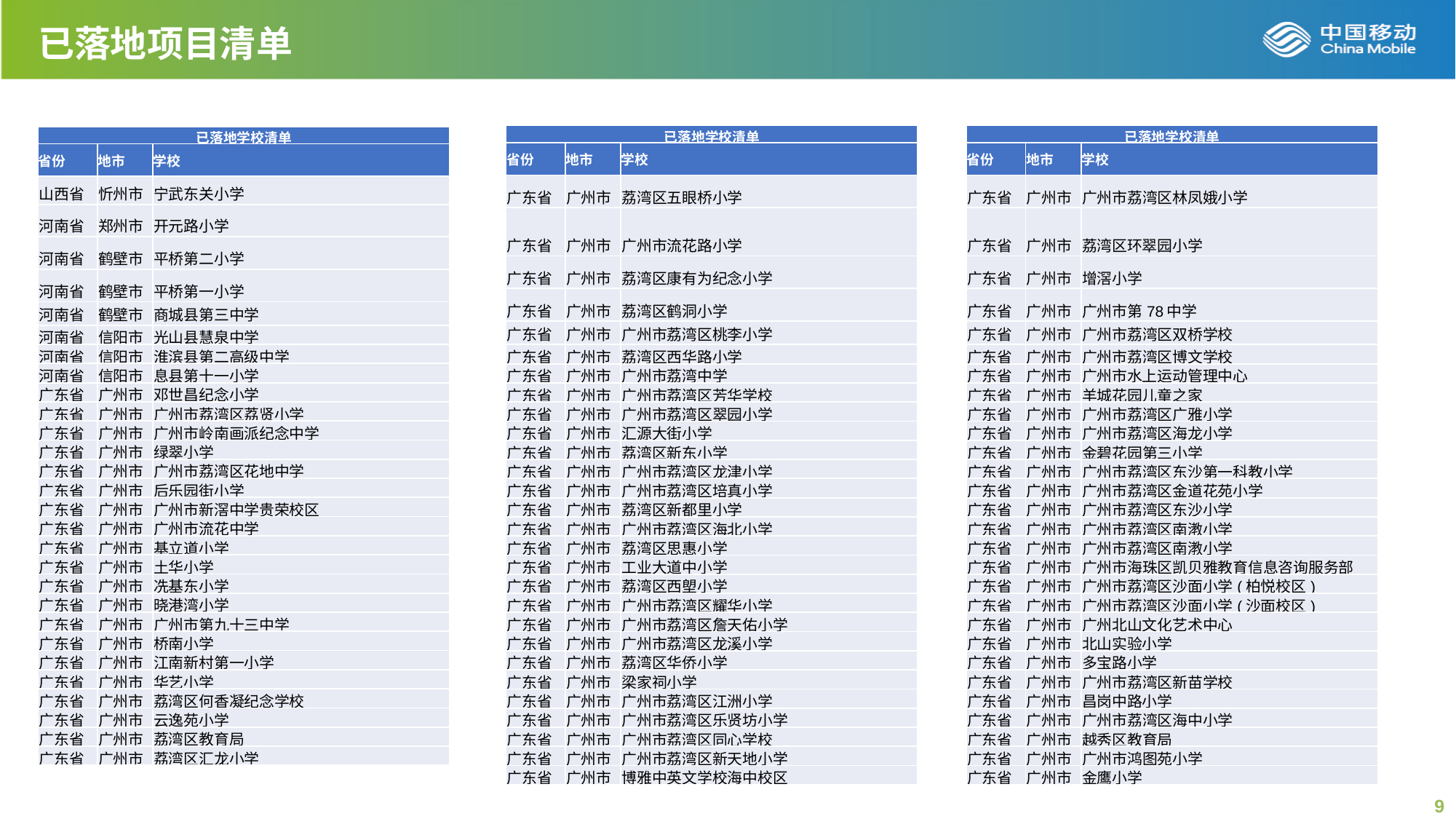

已落地项目清单
| 已落地学校清单 |  |  |
| --- | --- | --- |
| 省份 | 地市 | 学校 |
| 广东省 | 广州市 | 荔湾区五眼桥小学 |
| 广东省 | 广州市 | 广州市流花路小学 |
| 广东省 | 广州市 | 荔湾区康有为纪念小学 |
| 广东省 | 广州市 | 荔湾区鹤洞小学 |
| 广东省 | 广州市 | 广州市荔湾区桃李小学 |
| 广东省 | 广州市 | 荔湾区西华路小学 |
| 广东省 | 广州市 | 广州市荔湾中学 |
| 广东省 | 广州市 | 广州市荔湾区芳华学校 |
| 广东省 | 广州市 | 广州市荔湾区翠园小学 |
| 广东省 | 广州市 | 汇源大街小学 |
| 广东省 | 广州市 | 荔湾区新东小学 |
| 广东省 | 广州市 | 广州市荔湾区龙津小学 |
| 广东省 | 广州市 | 广州市荔湾区培真小学 |
| 广东省 | 广州市 | 荔湾区新都里小学 |
| 广东省 | 广州市 | 广州市荔湾区海北小学 |
| 广东省 | 广州市 | 荔湾区思惠小学 |
| 广东省 | 广州市 | 工业大道中小学 |
| 广东省 | 广州市 | 荔湾区西塱小学 |
| 广东省 | 广州市 | 广州市荔湾区耀华小学 |
| 广东省 | 广州市 | 广州市荔湾区詹天佑小学 |
| 广东省 | 广州市 | 广州市荔湾区龙溪小学 |
| 广东省 | 广州市 | 荔湾区华侨小学 |
| 广东省 | 广州市 | 梁家祠小学 |
| 广东省 | 广州市 | 广州市荔湾区江洲小学 |
| 广东省 | 广州市 | 广州市荔湾区乐贤坊小学 |
| 广东省 | 广州市 | 广州市荔湾区同心学校 |
| 广东省 | 广州市 | 广州市荔湾区新天地小学 |
| 广东省 | 广州市 | 博雅中英文学校海中校区 |
| 已落地学校清单 |  |  |
| --- | --- | --- |
| 省份 | 地市 | 学校 |
| 广东省 | 广州市 | 广州市荔湾区林凤娥小学 |
| 广东省 | 广州市 | 荔湾区环翠园小学 |
| 广东省 | 广州市 | 增滘小学 |
| 广东省 | 广州市 | 广州市第78中学 |
| 广东省 | 广州市 | 广州市荔湾区双桥学校 |
| 广东省 | 广州市 | 广州市荔湾区博文学校 |
| 广东省 | 广州市 | 广州市水上运动管理中心 |
| 广东省 | 广州市 | 羊城花园儿童之家 |
| 广东省 | 广州市 | 广州市荔湾区广雅小学 |
| 广东省 | 广州市 | 广州市荔湾区海龙小学 |
| 广东省 | 广州市 | 金碧花园第三小学 |
| 广东省 | 广州市 | 广州市荔湾区东沙第一科教小学 |
| 广东省 | 广州市 | 广州市荔湾区金道花苑小学 |
| 广东省 | 广州市 | 广州市荔湾区东沙小学 |
| 广东省 | 广州市 | 广州市荔湾区南漖小学 |
| 广东省 | 广州市 | 广州市荔湾区南漖小学 |
| 广东省 | 广州市 | 广州市海珠区凯贝雅教育信息咨询服务部 |
| 广东省 | 广州市 | 广州市荔湾区沙面小学(柏悦校区) |
| 广东省 | 广州市 | 广州市荔湾区沙面小学(沙面校区) |
| 广东省 | 广州市 | 广州北山文化艺术中心 |
| 广东省 | 广州市 | 北山实验小学 |
| 广东省 | 广州市 | 多宝路小学 |
| 广东省 | 广州市 | 广州市荔湾区新苗学校 |
| 广东省 | 广州市 | 昌岗中路小学 |
| 广东省 | 广州市 | 广州市荔湾区海中小学 |
| 广东省 | 广州市 | 越秀区教育局 |
| 广东省 | 广州市 | 广州市鸿图苑小学 |
| 广东省 | 广州市 | 金鹰小学 |
| 已落地学校清单 |  |  |
| --- | --- | --- |
| 省份 | 地市 | 学校 |
| 山西省 | 忻州市 | 宁武东关小学 |
| 河南省 | 郑州市 | 开元路小学 |
| 河南省 | 鹤壁市 | 平桥第二小学 |
| 河南省 | 鹤壁市 | 平桥第一小学 |
| 河南省 | 鹤壁市 | 商城县第三中学 |
| 河南省 | 信阳市 | 光山县慧泉中学 |
| 河南省 | 信阳市 | 淮滨县第二高级中学 |
| 河南省 | 信阳市 | 息县第十一小学 |
| 广东省 | 广州市 | 邓世昌纪念小学 |
| 广东省 | 广州市 | 广州市荔湾区荔贤小学 |
| 广东省 | 广州市 | 广州市岭南画派纪念中学 |
| 广东省 | 广州市 | 绿翠小学 |
| 广东省 | 广州市 | 广州市荔湾区花地中学 |
| 广东省 | 广州市 | 后乐园街小学 |
| 广东省 | 广州市 | 广州市新滘中学贵荣校区 |
| 广东省 | 广州市 | 广州市流花中学 |
| 广东省 | 广州市 | 基立道小学 |
| 广东省 | 广州市 | 土华小学 |
| 广东省 | 广州市 | 冼基东小学 |
| 广东省 | 广州市 | 晓港湾小学 |
| 广东省 | 广州市 | 广州市第九十三中学 |
| 广东省 | 广州市 | 桥南小学 |
| 广东省 | 广州市 | 江南新村第一小学 |
| 广东省 | 广州市 | 华艺小学 |
| 广东省 | 广州市 | 荔湾区何香凝纪念学校 |
| 广东省 | 广州市 | 云逸苑小学 |
| 广东省 | 广州市 | 荔湾区教育局 |
| 广东省 | 广州市 | 荔湾区汇龙小学 |